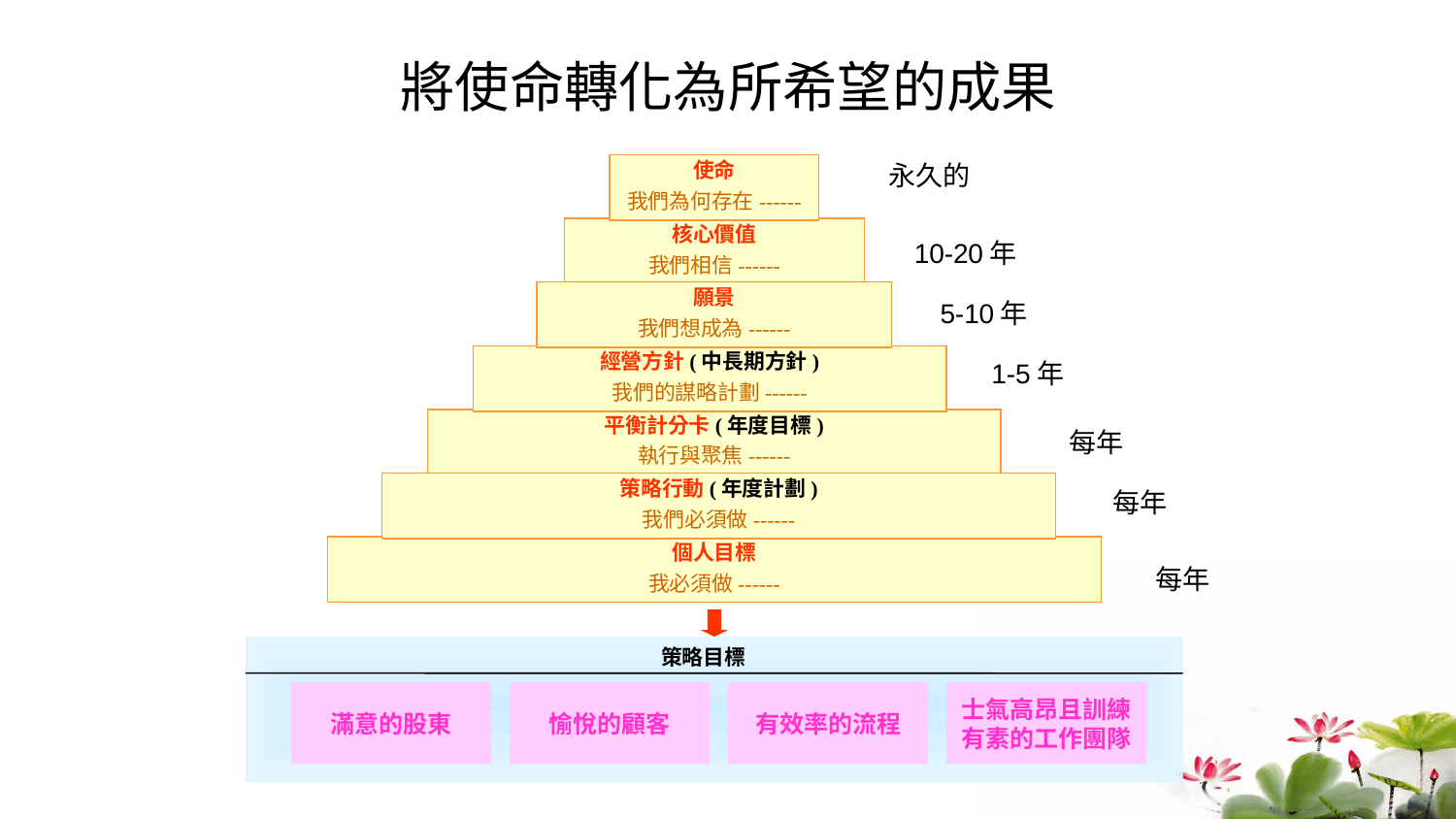

# 將使命轉化為所希望的成果
永久的
使命
我們為何存在------
核心價值
我們相信------
10-20年
願景
我們想成為------
5-10年
經營方針(中長期方針)
我們的謀略計劃------
1-5年
平衡計分卡(年度目標)
執行與聚焦------
每年
策略行動(年度計劃)
我們必須做------
每年
個人目標
我必須做------
每年

策略目標

滿意的股東
愉悅的顧客
有效率的流程
士氣高昂且訓練
有素的工作團隊